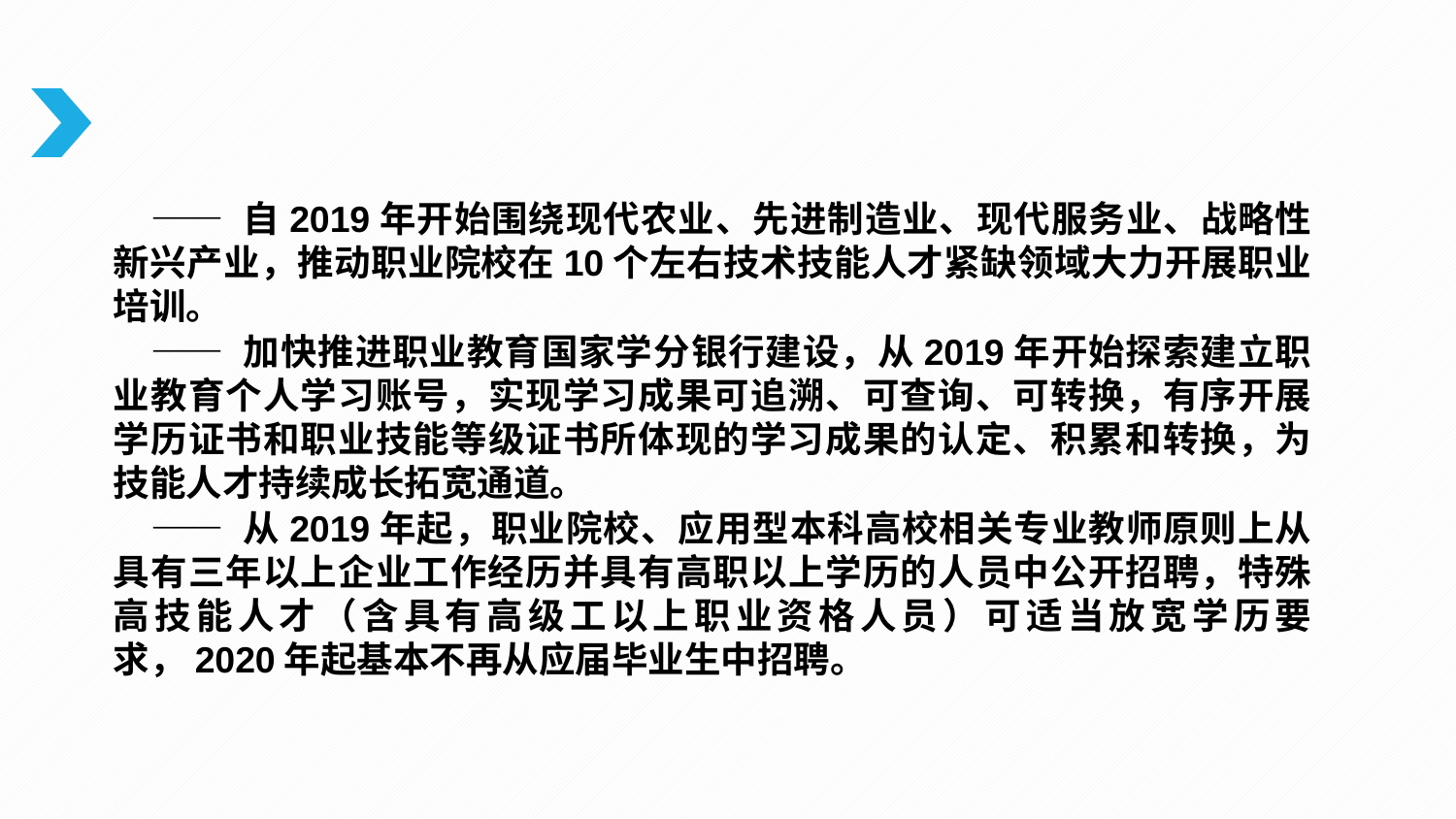

—— 自2019年开始围绕现代农业、先进制造业、现代服务业、战略性新兴产业，推动职业院校在10个左右技术技能人才紧缺领域大力开展职业培训。
    —— 加快推进职业教育国家学分银行建设，从2019年开始探索建立职业教育个人学习账号，实现学习成果可追溯、可查询、可转换，有序开展学历证书和职业技能等级证书所体现的学习成果的认定、积累和转换，为技能人才持续成长拓宽通道。
    —— 从2019年起，职业院校、应用型本科高校相关专业教师原则上从具有三年以上企业工作经历并具有高职以上学历的人员中公开招聘，特殊高技能人才（含具有高级工以上职业资格人员）可适当放宽学历要求，2020年起基本不再从应届毕业生中招聘。